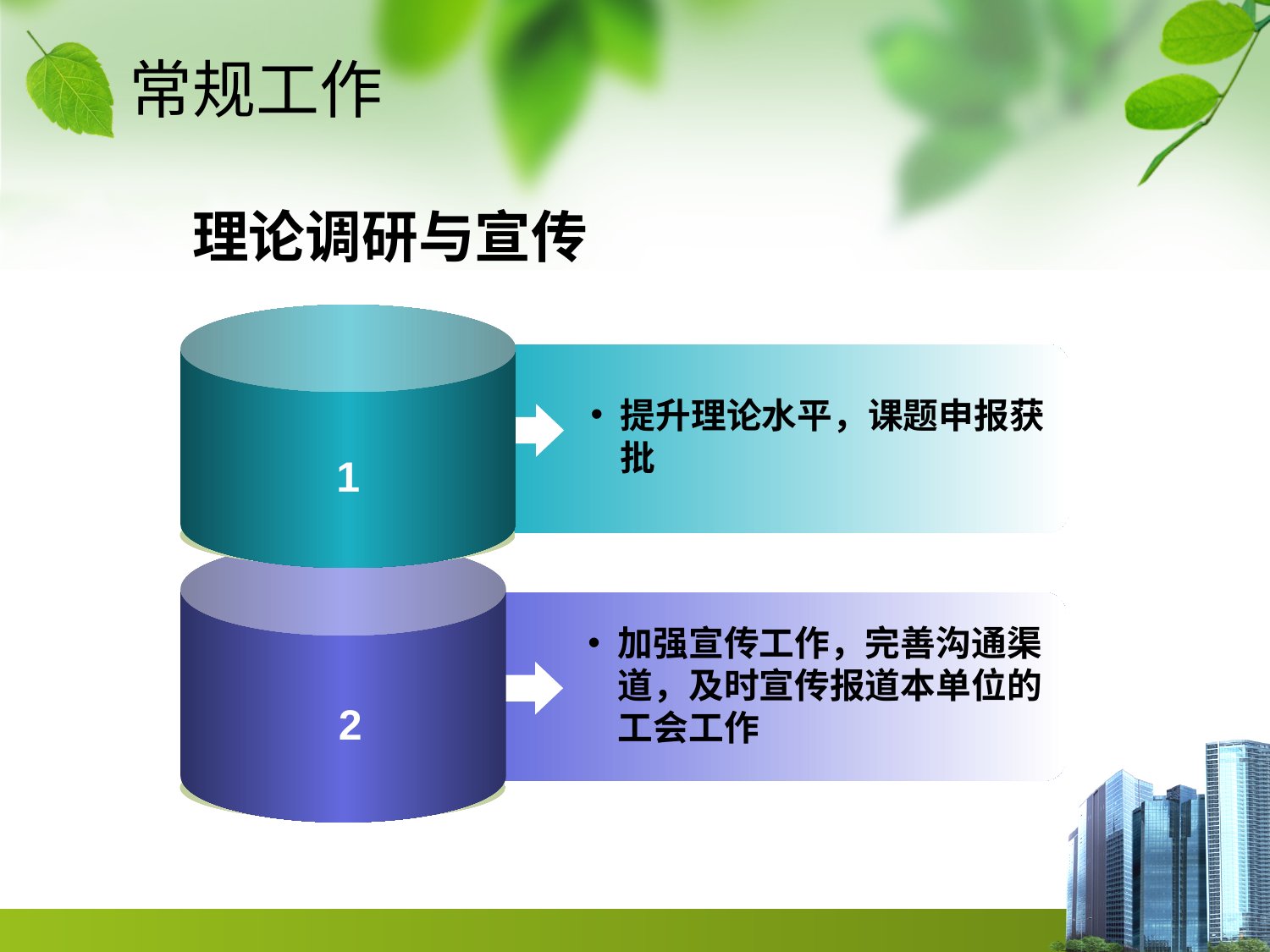

常规工作
理论调研与宣传

提升理论水平，课题申报获批

  1

加强宣传工作，完善沟通渠道，及时宣传报道本单位的工会工作

  2